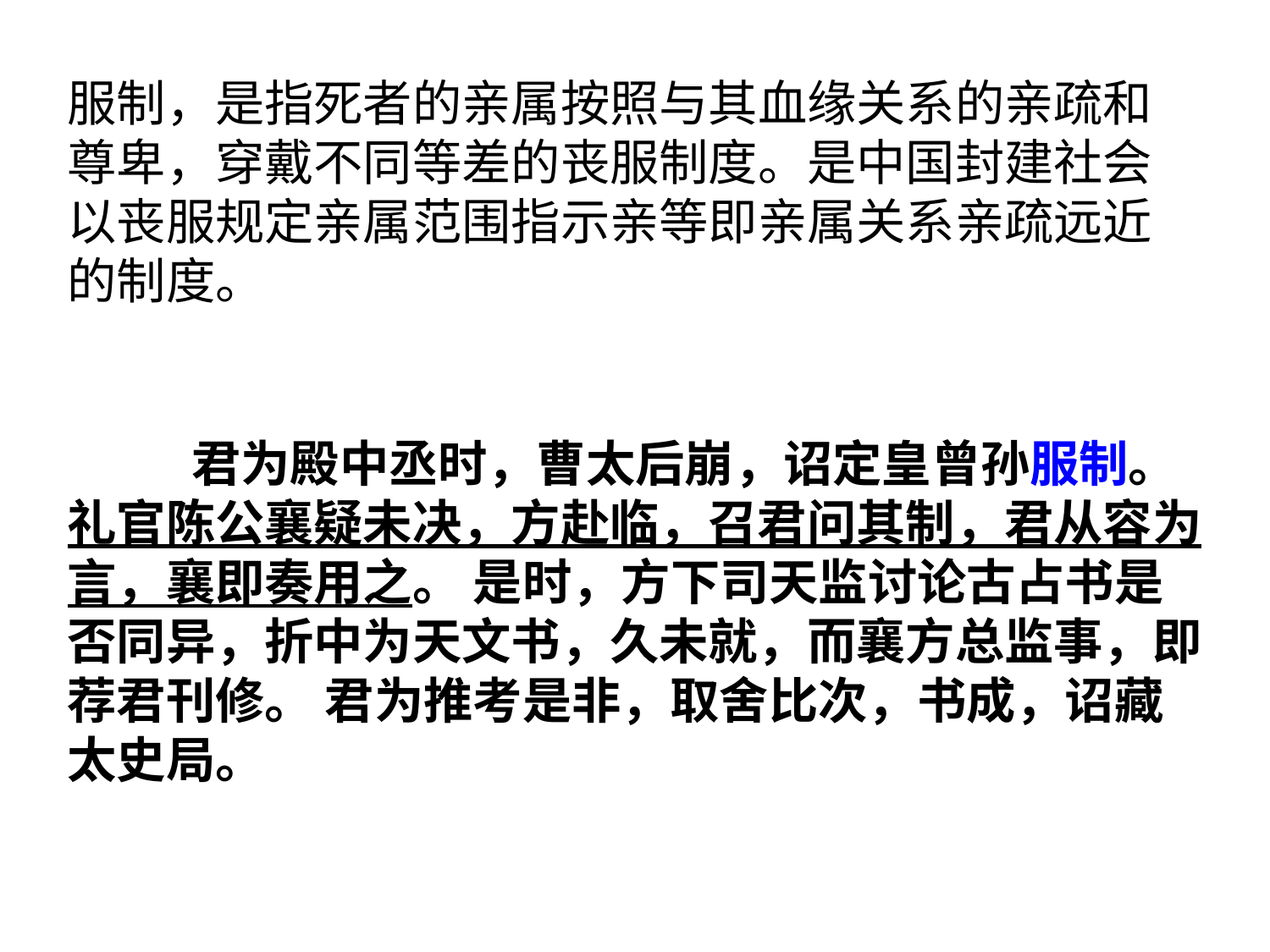

服制，是指死者的亲属按照与其血缘关系的亲疏和尊卑，穿戴不同等差的丧服制度。是中国封建社会以丧服规定亲属范围指示亲等即亲属关系亲疏远近的制度。
          君为殿中丞时，曹太后崩，诏定皇曾孙服制。 礼官陈公襄疑未决，方赴临，召君问其制，君从容为言，襄即奏用之。 是时，方下司天监讨论古占书是否同异，折中为天文书，久未就，而襄方总监事，即荐君刊修。 君为推考是非，取舍比次，书成，诏藏太史局。